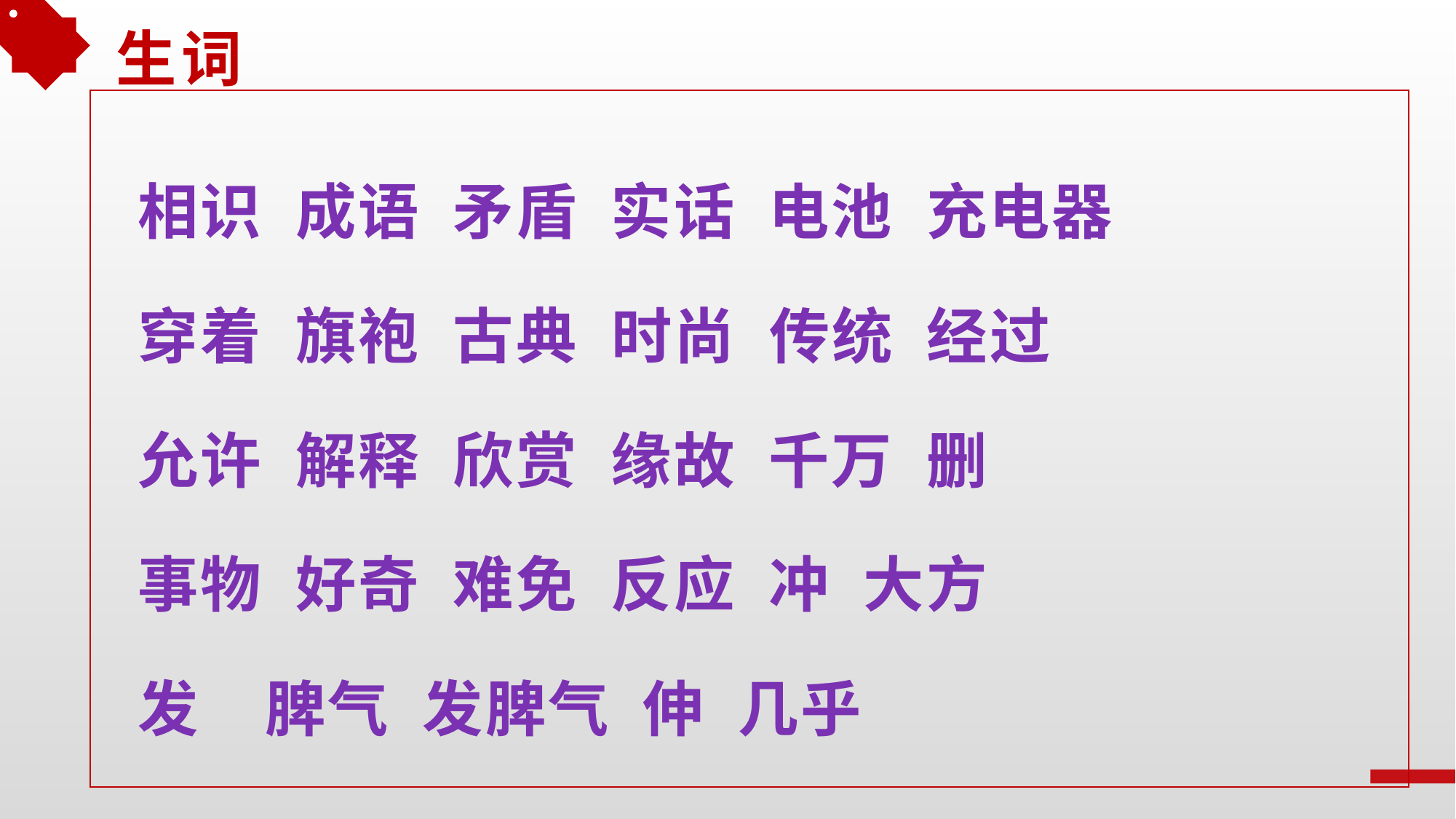

生词

相识  成语  矛盾  实话  电池  充电器
穿着  旗袍  古典  时尚  传统  经过
允许  解释  欣赏  缘故  千万  删
事物  好奇  难免  反应  冲  大方
发    脾气  发脾气  伸  几乎